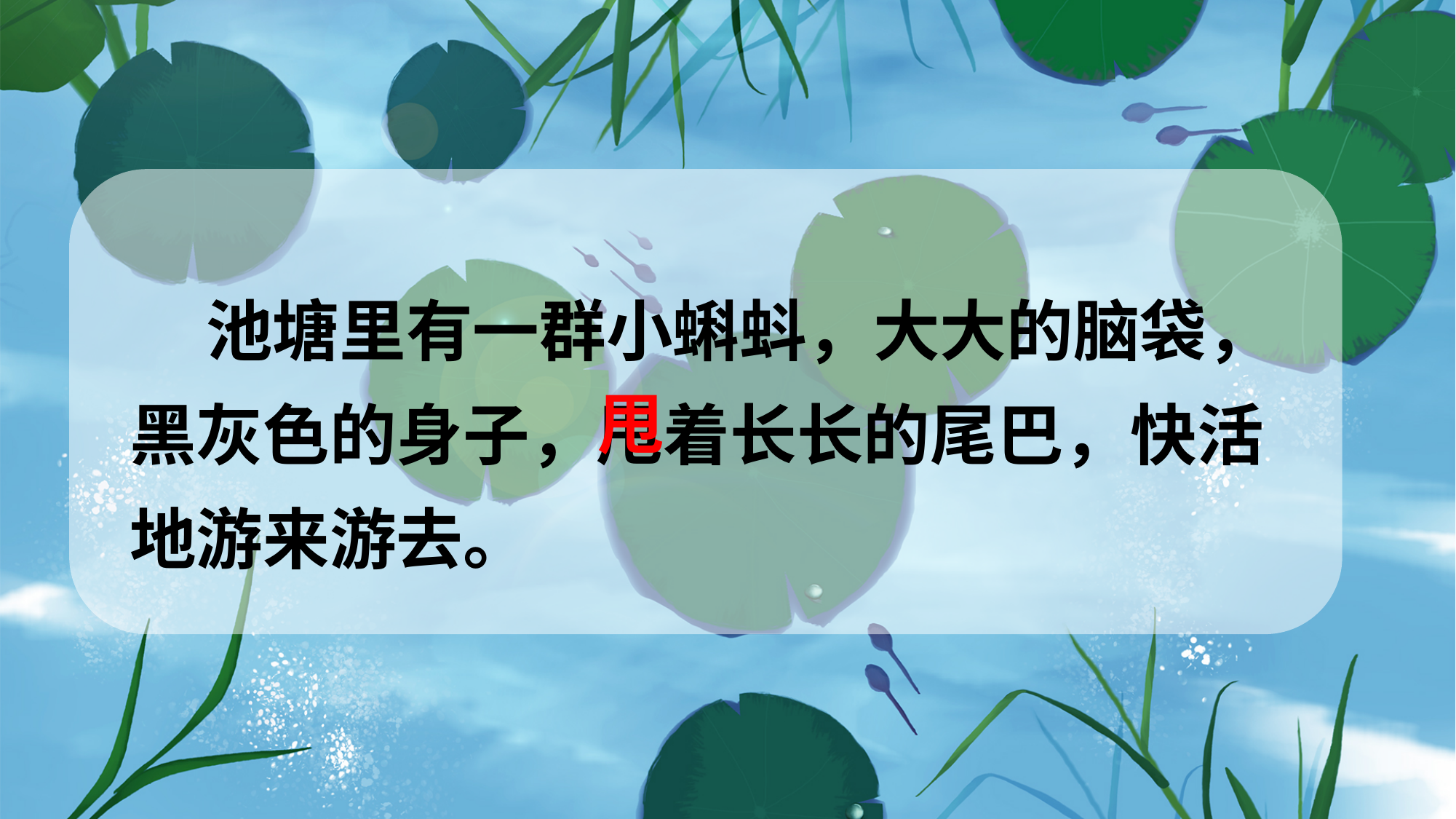

池塘里有一群小蝌蚪，大大的脑袋，黑灰色的身子，甩着长长的尾巴，快活地游来游去。
甩